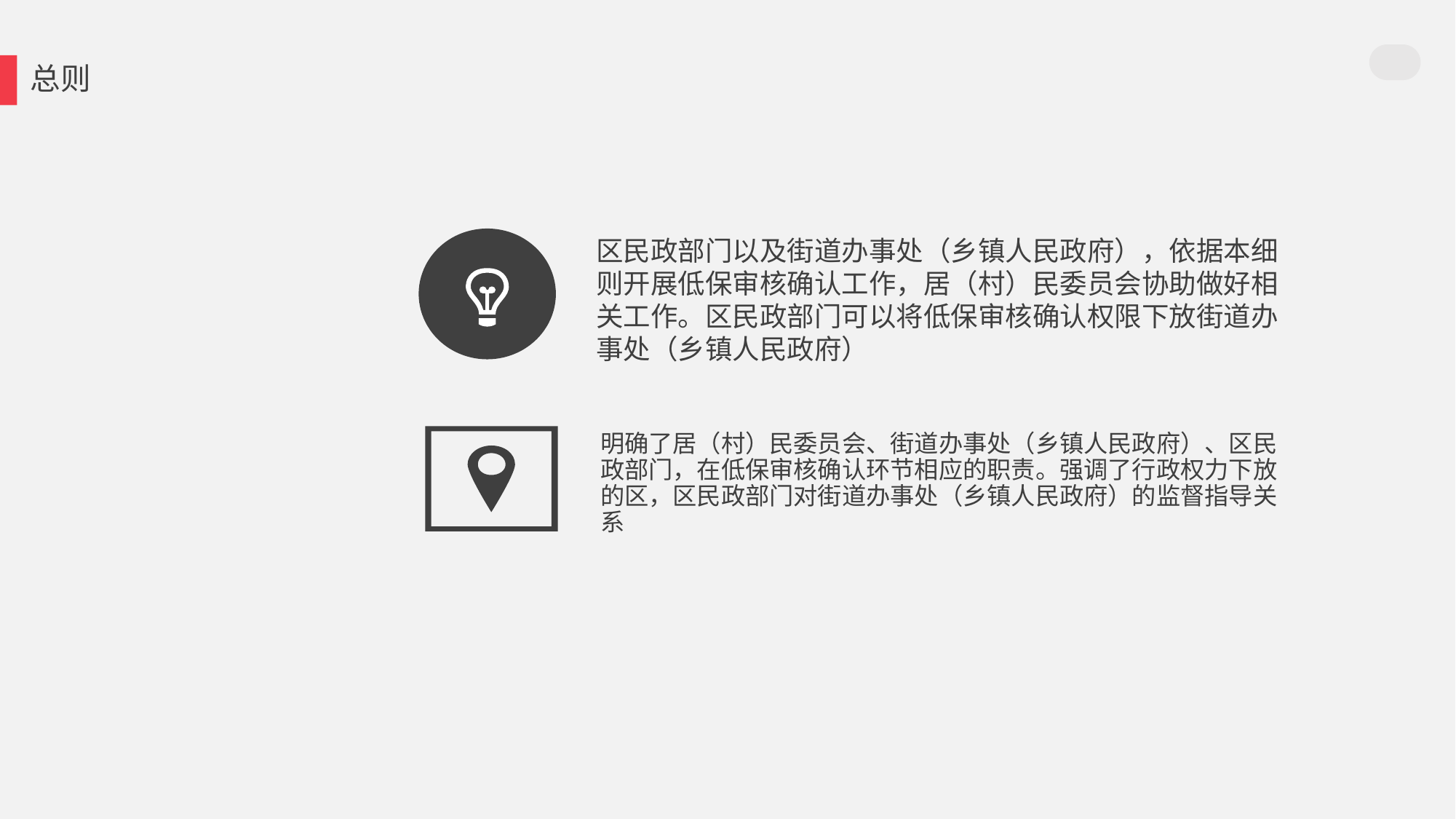

总则

区民政部门以及街道办事处（乡镇人民政府），依据本细则开展低保审核确认工作，居（村）民委员会协助做好相关工作。区民政部门可以将低保审核确认权限下放街道办事处（乡镇人民政府）

明确了居（村）民委员会、街道办事处（乡镇人民政府）、区民政部门，在低保审核确认环节相应的职责。强调了行政权力下放的区，区民政部门对街道办事处（乡镇人民政府）的监督指导关系